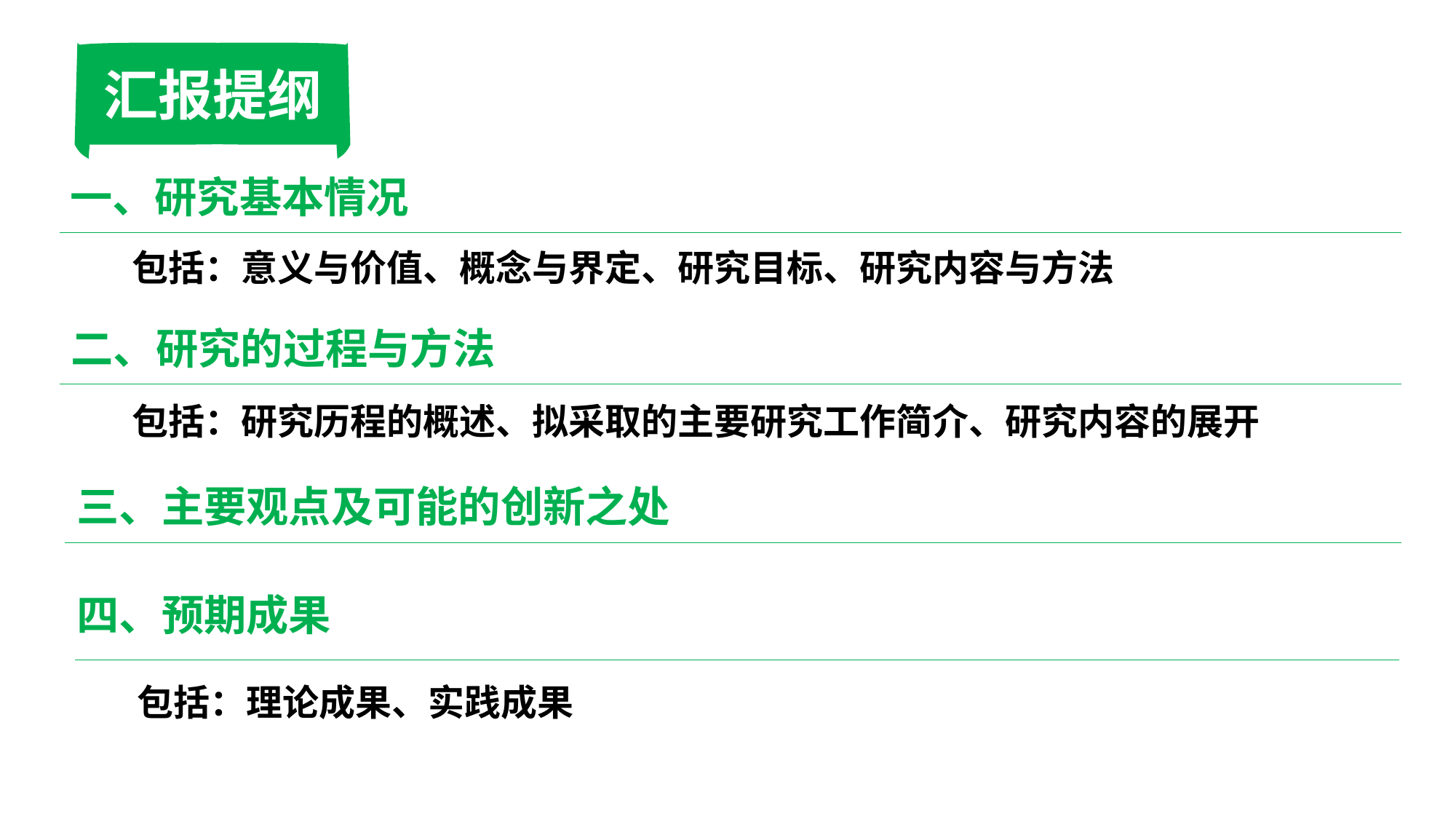

汇报提纲

一、研究基本情况
包括：意义与价值、概念与界定、研究目标、研究内容与方法
二、研究的过程与方法
包括：研究历程的概述、拟采取的主要研究工作简介、研究内容的展开
三、主要观点及可能的创新之处
四、预期成果
包括：理论成果、实践成果